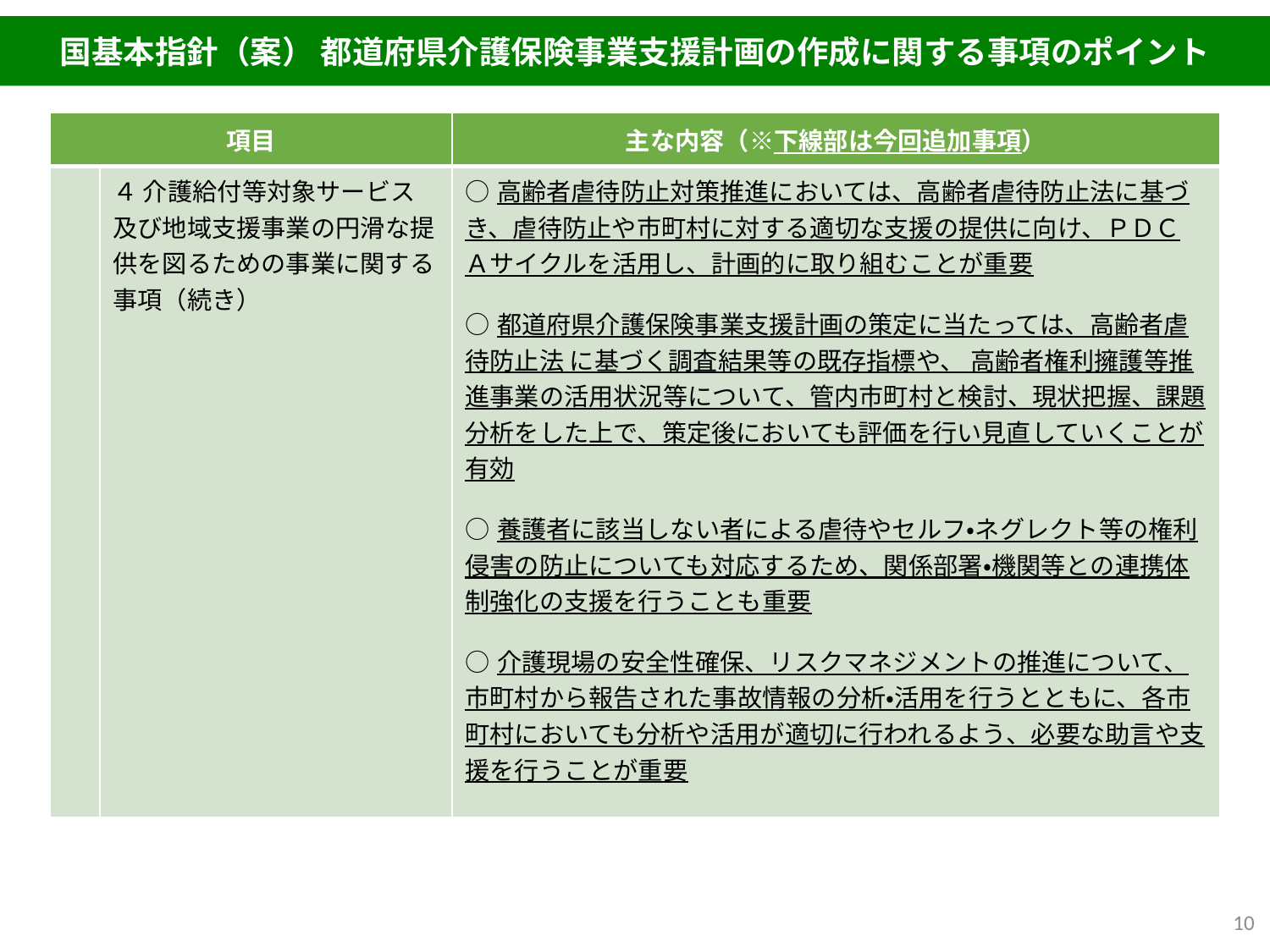

国基本指針（案） 都道府県介護保険事業支援計画の作成に関する事項のポイント
| 項目 |  | 主な内容（※下線部は今回追加事項） |
| --- | --- | --- |
|  | ４ 介護給付等対象サービス及び地域支援事業の円滑な提供を図るための事業に関する事項（続き） | ○高齢者虐待防止対策推進においては、高齢者虐待防止法に基づき、虐待防止や市町村に対する適切な支援の提供に向け、ＰＤＣ Ａサイクルを活用し、計画的に取り組むことが重要 ○都道府県介護保険事業支援計画の策定に当たっては、高齢者虐待防止法 に基づく調査結果等の既存指標や、 高齢者権利擁護等推進事業の活用状況等について、管内市町村と検討、現状把握、課題分析をした上で、策定後においても評価を行い見直していくことが有効 ○養護者に該当しない者による虐待やセルフ・ネグレクト等の権利 侵害の防止についても対応するため、関係部署・機関等との連携体制強化の支援を行うことも重要 ○介護現場の安全性確保、リスクマネジメントの推進について、市町村から報告された事故情報の分析・活用を行うとともに、各市町村においても分析や活用が適切に行われるよう、必要な助言や支援を行うことが重要 |
10